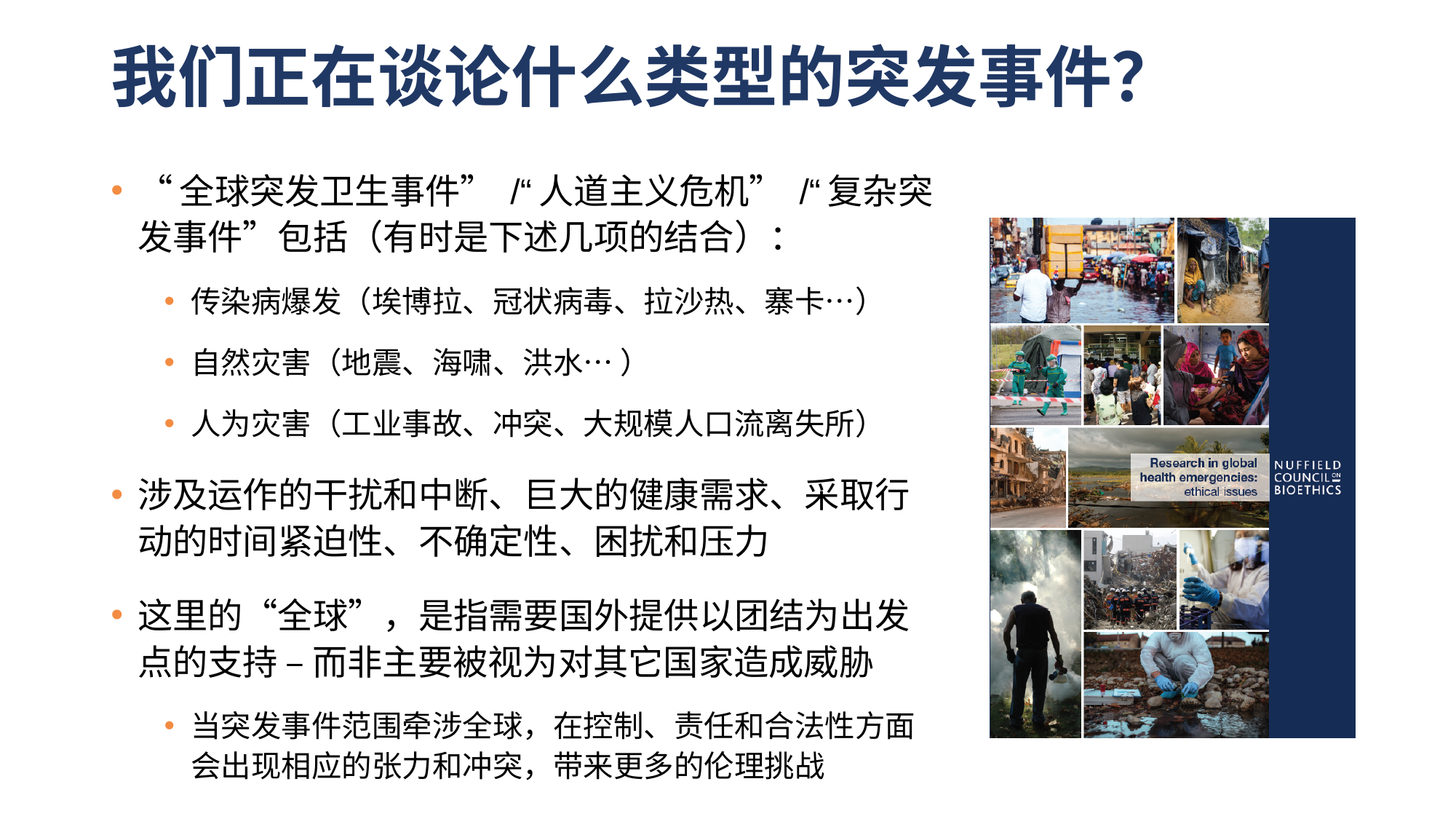

# 我们正在谈论什么类型的突发事件？
“全球突发卫生事件” /“人道主义危机” /“复杂突发事件”包括（有时是下述几项的结合）：
传染病爆发（埃博拉、冠状病毒、拉沙热、寨卡…）
自然灾害（地震、海啸、洪水… ）
人为灾害（工业事故、冲突、大规模人口流离失所）
涉及运作的干扰和中断、巨大的健康需求、采取行动的时间紧迫性、不确定性、困扰和压力
这里的“全球”，是指需要国外提供以团结为出发点的支持 – 而非主要被视为对其它国家造成威胁
当突发事件范围牵涉全球，在控制、责任和合法性方面会出现相应的张力和冲突，带来更多的伦理挑战